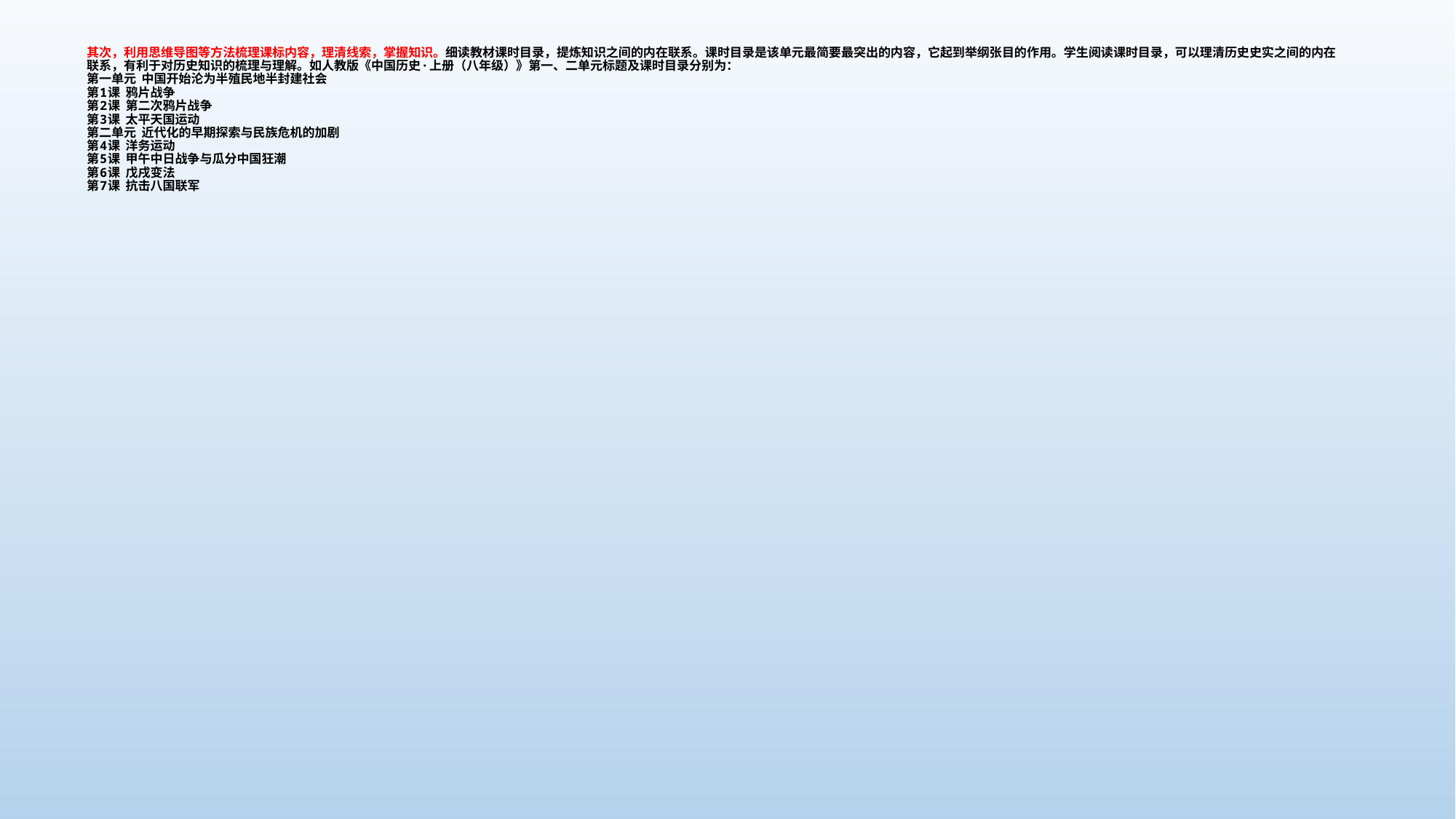

# 其次，利用思维导图等方法梳理课标内容，理清线索，掌握知识。细读教材课时目录，提炼知识之间的内在联系。课时目录是该单元最简要最突出的内容，它起到举纲张目的作用。学生阅读课时目录，可以理清历史史实之间的内在联系，有利于对历史知识的梳理与理解。如人教版《中国历史·上册（八年级）》第一、二单元标题及课时目录分别为： 第一单元  中国开始沦为半殖民地半封建社会 第1课  鸦片战争 第2课  第二次鸦片战争 第3课  太平天国运动 第二单元  近代化的早期探索与民族危机的加剧 第4课  洋务运动 第5课  甲午中日战争与瓜分中国狂潮 第6课  戊戌变法 第7课  抗击八国联军